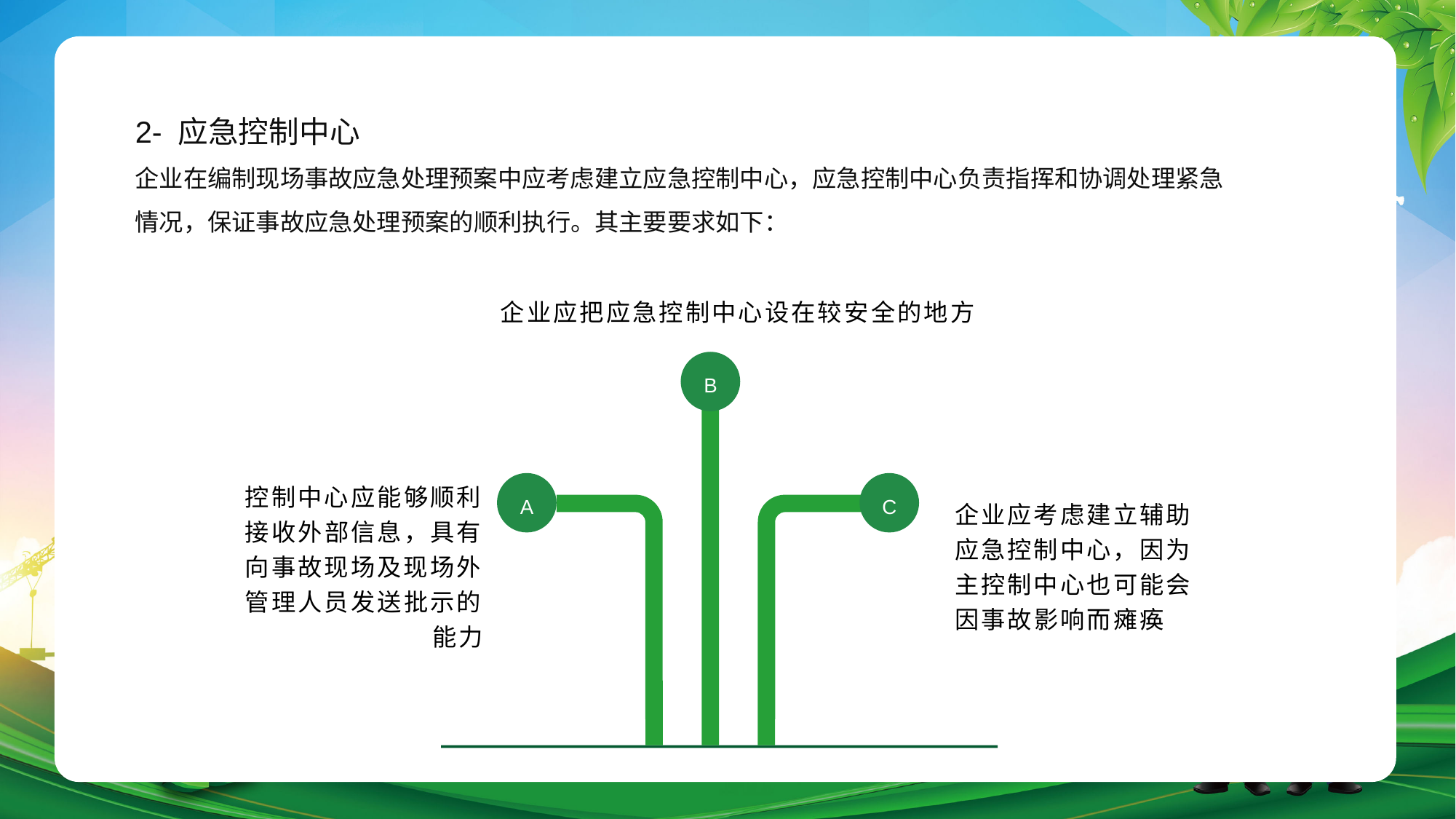

2- 应急控制中心
企业在编制现场事故应急处理预案中应考虑建立应急控制中心，应急控制中心负责指挥和协调处理紧急情况，保证事故应急处理预案的顺利执行。其主要要求如下：
企业应把应急控制中心设在较安全的地方
B

控制中心应能够顺利接收外部信息，具有向事故现场及现场外管理人员发送批示的能力
企业应考虑建立辅助应急控制中心，因为主控制中心也可能会因事故影响而瘫痪
A
C